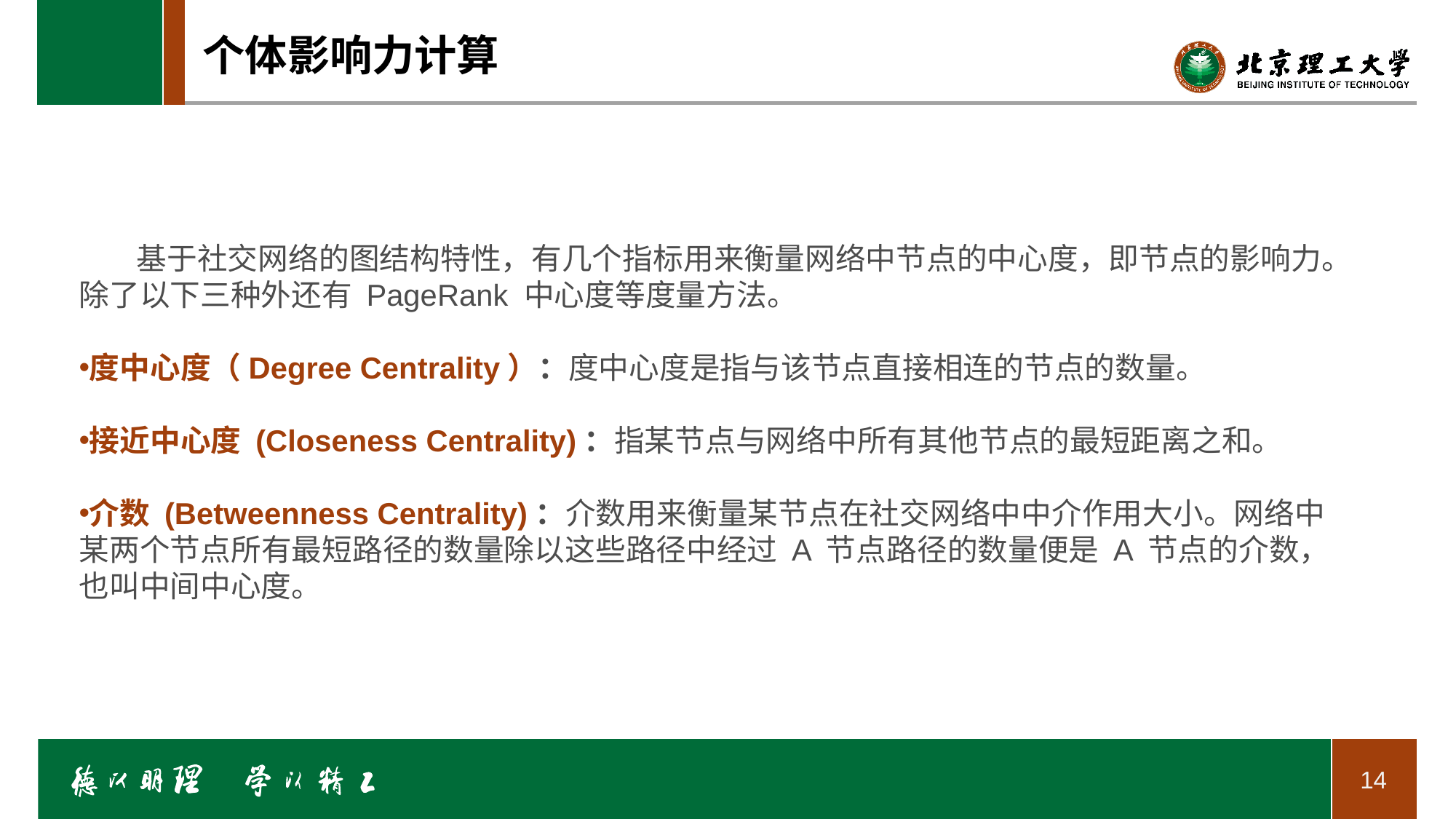

# 个体影响力计算
　　基于社交网络的图结构特性，有几个指标用来衡量网络中节点的中心度，即节点的影响力。除了以下三种外还有 PageRank 中心度等度量方法。

度中心度（Degree Centrality）：度中心度是指与该节点直接相连的节点的数量。

接近中心度 (Closeness Centrality)：指某节点与网络中所有其他节点的最短距离之和。

介数 (Betweenness Centrality)：介数用来衡量某节点在社交网络中中介作用大小。网络中某两个节点所有最短路径的数量除以这些路径中经过 A 节点路径的数量便是 A 节点的介数，也叫中间中心度。